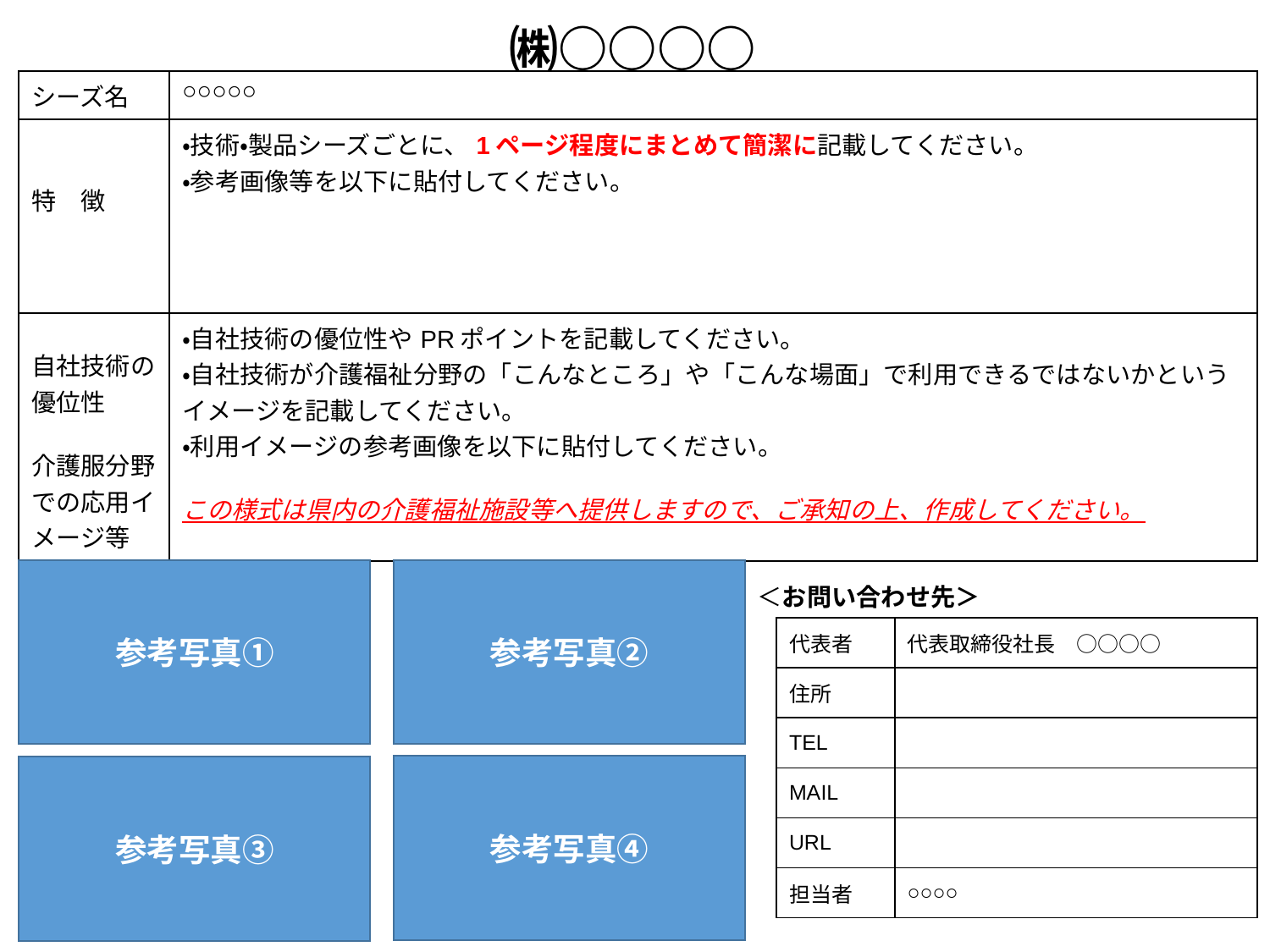

㈱○○○○
| シーズ名 | ○○○○○ |
| --- | --- |
| 特　徴 | ・技術・製品シーズごとに、1ページ程度にまとめて簡潔に記載してください。 ・参考画像等を以下に貼付してください。 |
| 自社技術の優位性 介護服分野での応用イメージ等 | ・自社技術の優位性やPRポイントを記載してください。 ・自社技術が介護福祉分野の「こんなところ」や「こんな場面」で利用できるではないかというイメージを記載してください。 ・利用イメージの参考画像を以下に貼付してください。 この様式は県内の介護福祉施設等へ提供しますので、ご承知の上、作成してください。 |
参考写真①
参考写真②
＜お問い合わせ先＞
| 代表者 | 代表取締役社長　○○○○ |
| --- | --- |
| 住所 |  |
| TEL |  |
| MAIL |  |
| URL |  |
| 担当者 | ○○○○ |
参考写真④
参考写真③